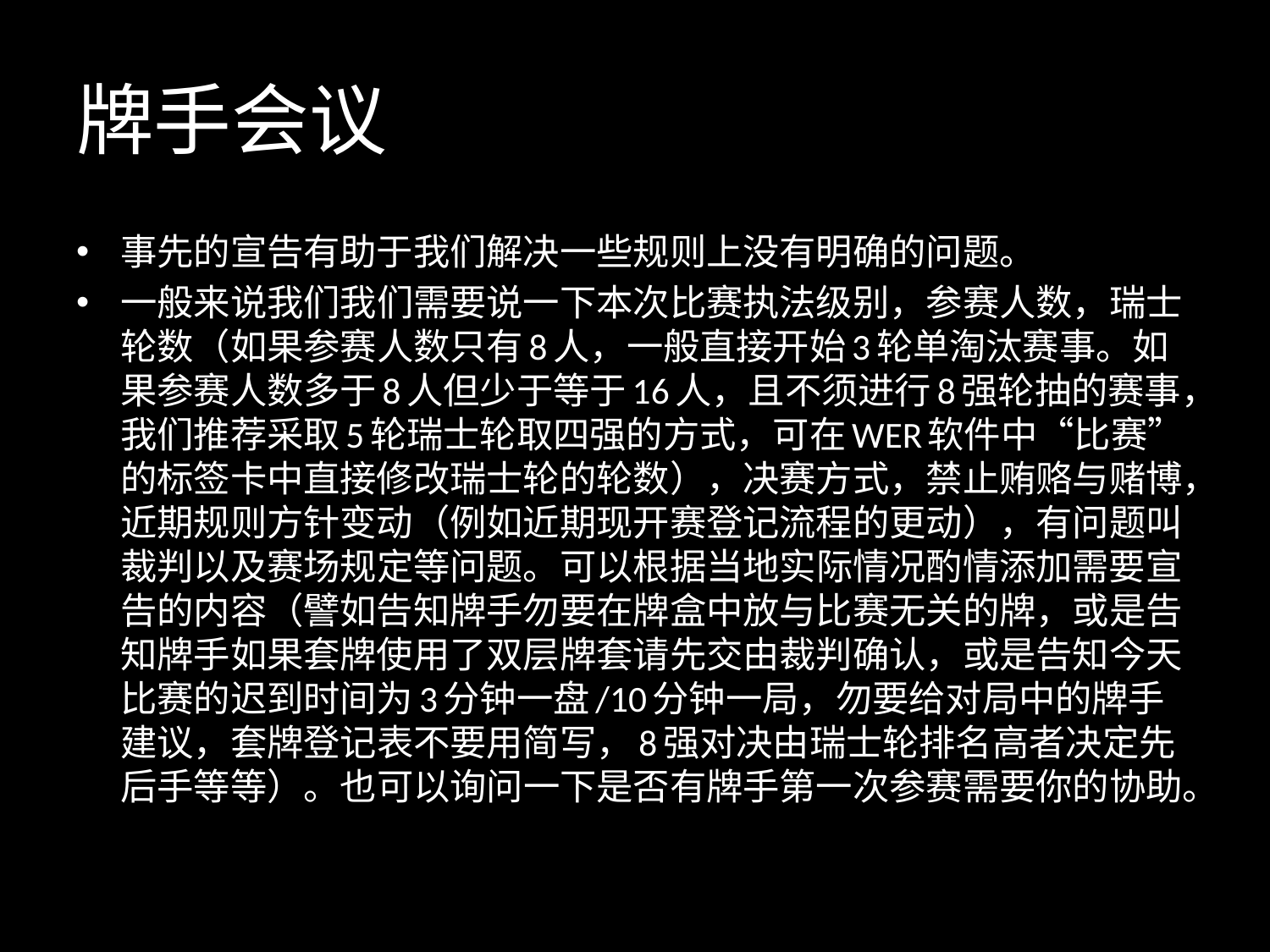

# 牌手会议
事先的宣告有助于我们解决一些规则上没有明确的问题。
一般来说我们我们需要说一下本次比赛执法级别，参赛人数，瑞士轮数（如果参赛人数只有8人，一般直接开始3轮单淘汰赛事。如果参赛人数多于8人但少于等于16人，且不须进行8强轮抽的赛事，我们推荐采取5轮瑞士轮取四强的方式，可在WER软件中“比赛”的标签卡中直接修改瑞士轮的轮数），决赛方式，禁止贿赂与赌博，近期规则方针变动（例如近期现开赛登记流程的更动），有问题叫裁判以及赛场规定等问题。可以根据当地实际情况酌情添加需要宣告的内容（譬如告知牌手勿要在牌盒中放与比赛无关的牌，或是告知牌手如果套牌使用了双层牌套请先交由裁判确认，或是告知今天比赛的迟到时间为3分钟一盘/10分钟一局，勿要给对局中的牌手建议，套牌登记表不要用简写，8强对决由瑞士轮排名高者决定先后手等等）。也可以询问一下是否有牌手第一次参赛需要你的协助。